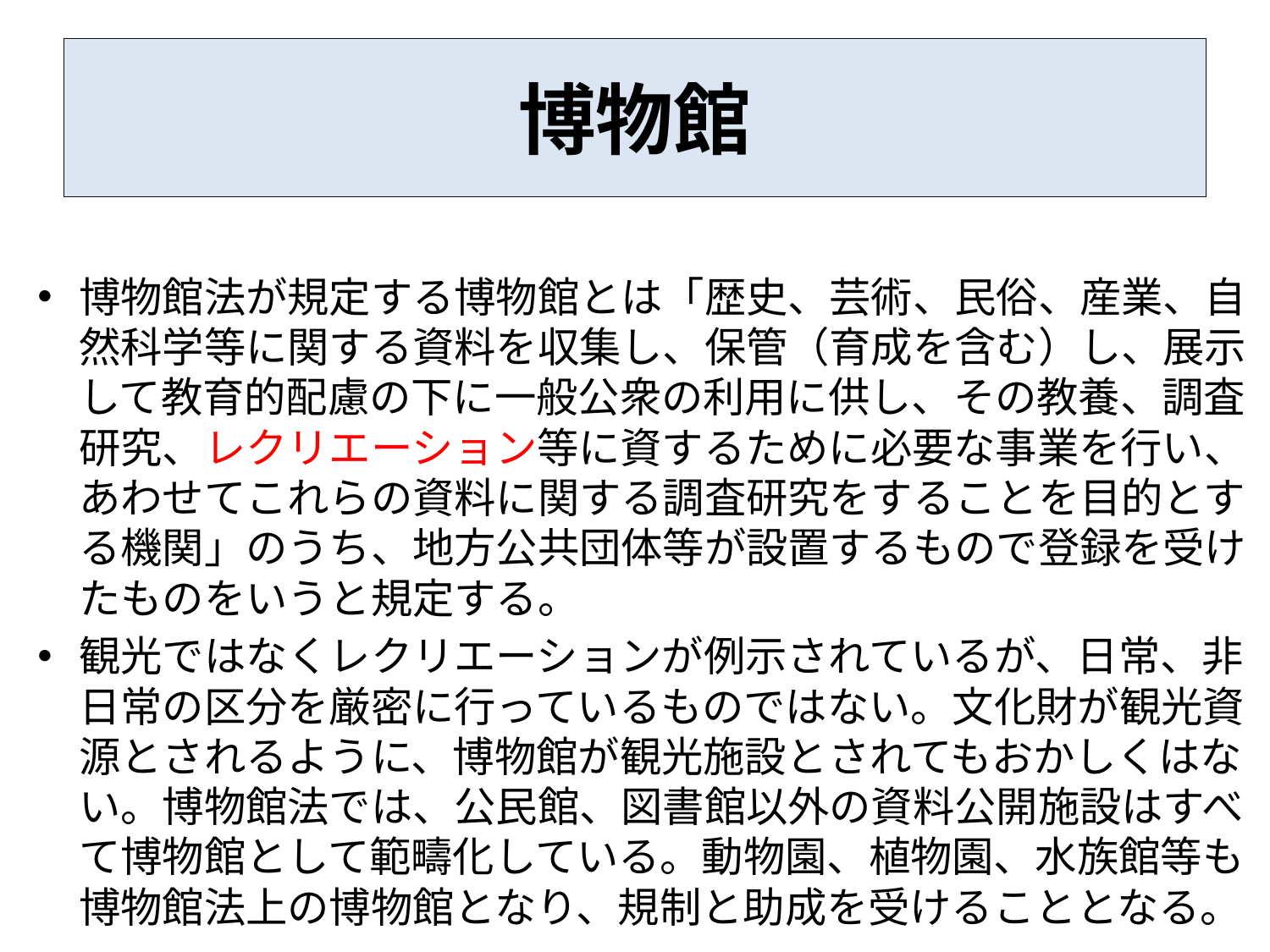

# 博物館

博物館法が規定する博物館とは「歴史、芸術、民俗、産業、自然科学等に関する資料を収集し、保管（育成を含む）し、展示して教育的配慮の下に一般公衆の利用に供し、その教養、調査研究、レクリエーション等に資するために必要な事業を行い、あわせてこれらの資料に関する調査研究をすることを目的とする機関」のうち、地方公共団体等が設置するもので登録を受けたものをいうと規定する。
観光ではなくレクリエーションが例示されているが、日常、非日常の区分を厳密に行っているものではない。文化財が観光資源とされるように、博物館が観光施設とされてもおかしくはない。博物館法では、公民館、図書館以外の資料公開施設はすべて博物館として範疇化している。動物園、植物園、水族館等も博物館法上の博物館となり、規制と助成を受けることとなる。